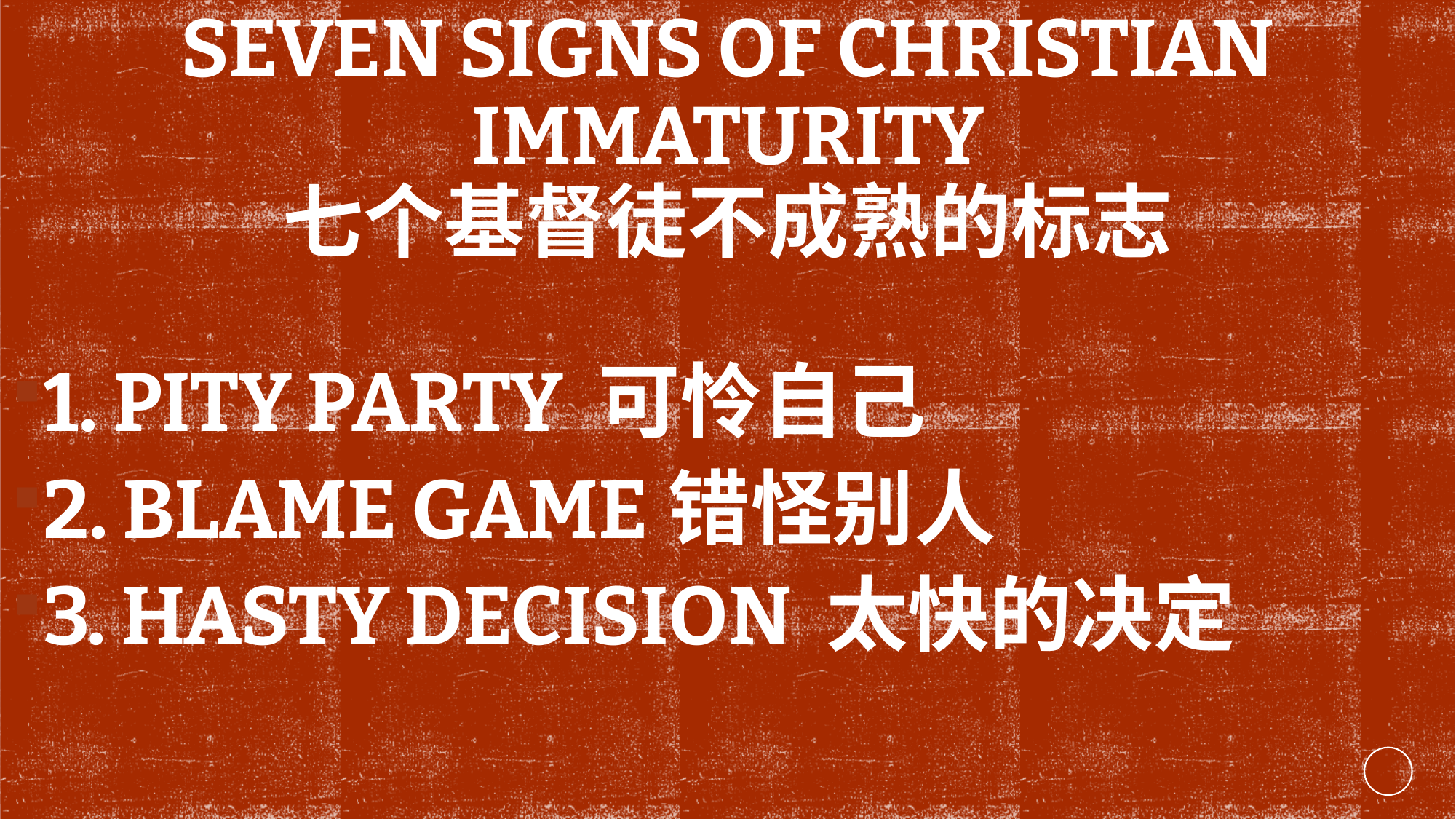

# SEVEN SIGNS OF CHRISTIAN IMMATURITY 七个基督徒不成熟的标志

1. PITY PARTY 可怜自己
2. BLAME GAME错怪别人
3. HASTY DECISION 太快的决定